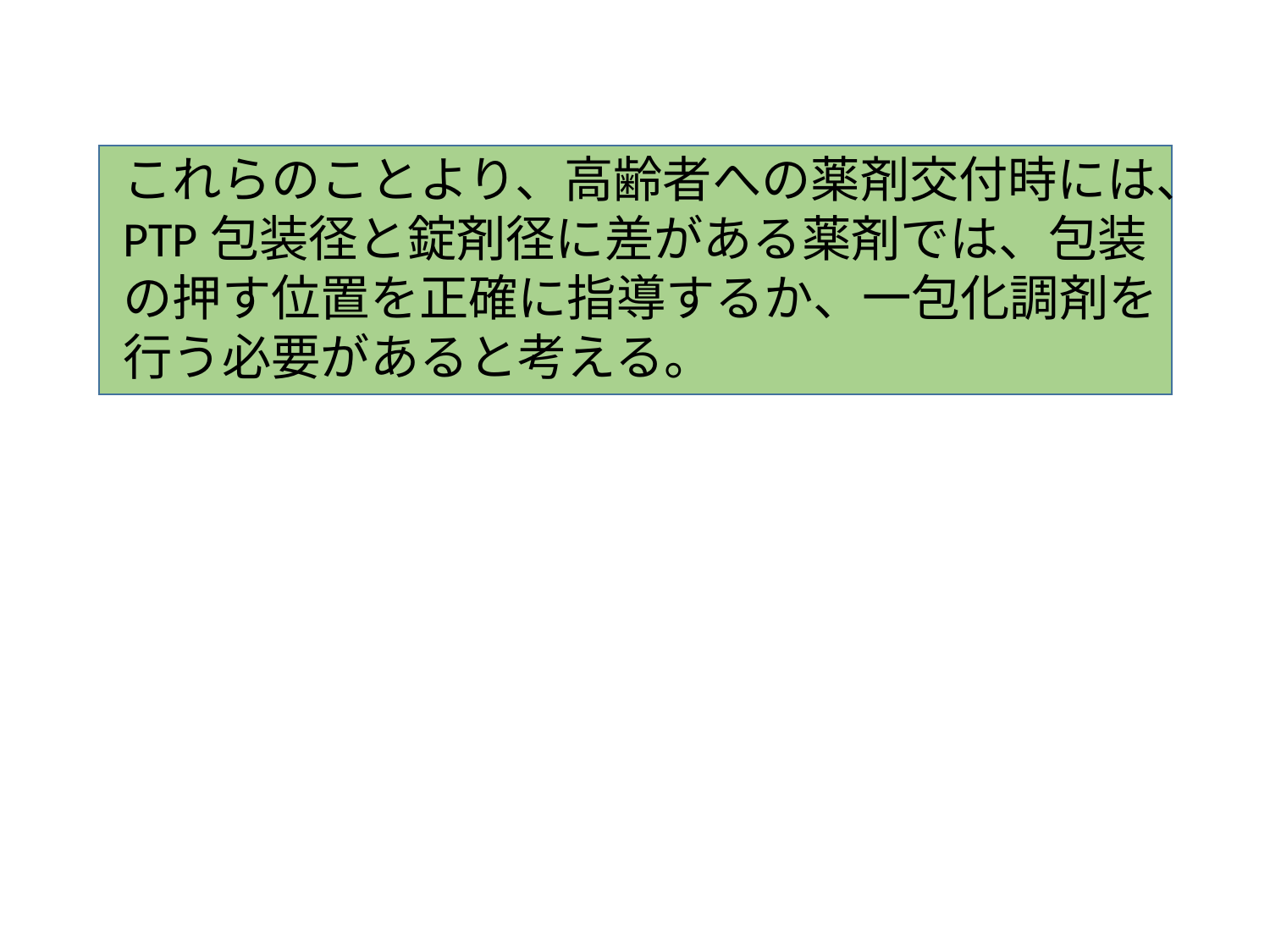

これらのことより、高齢者への薬剤交付時には、PTP包装径と錠剤径に差がある薬剤では、包装の押す位置を正確に指導するか、一包化調剤を行う必要があると考える。